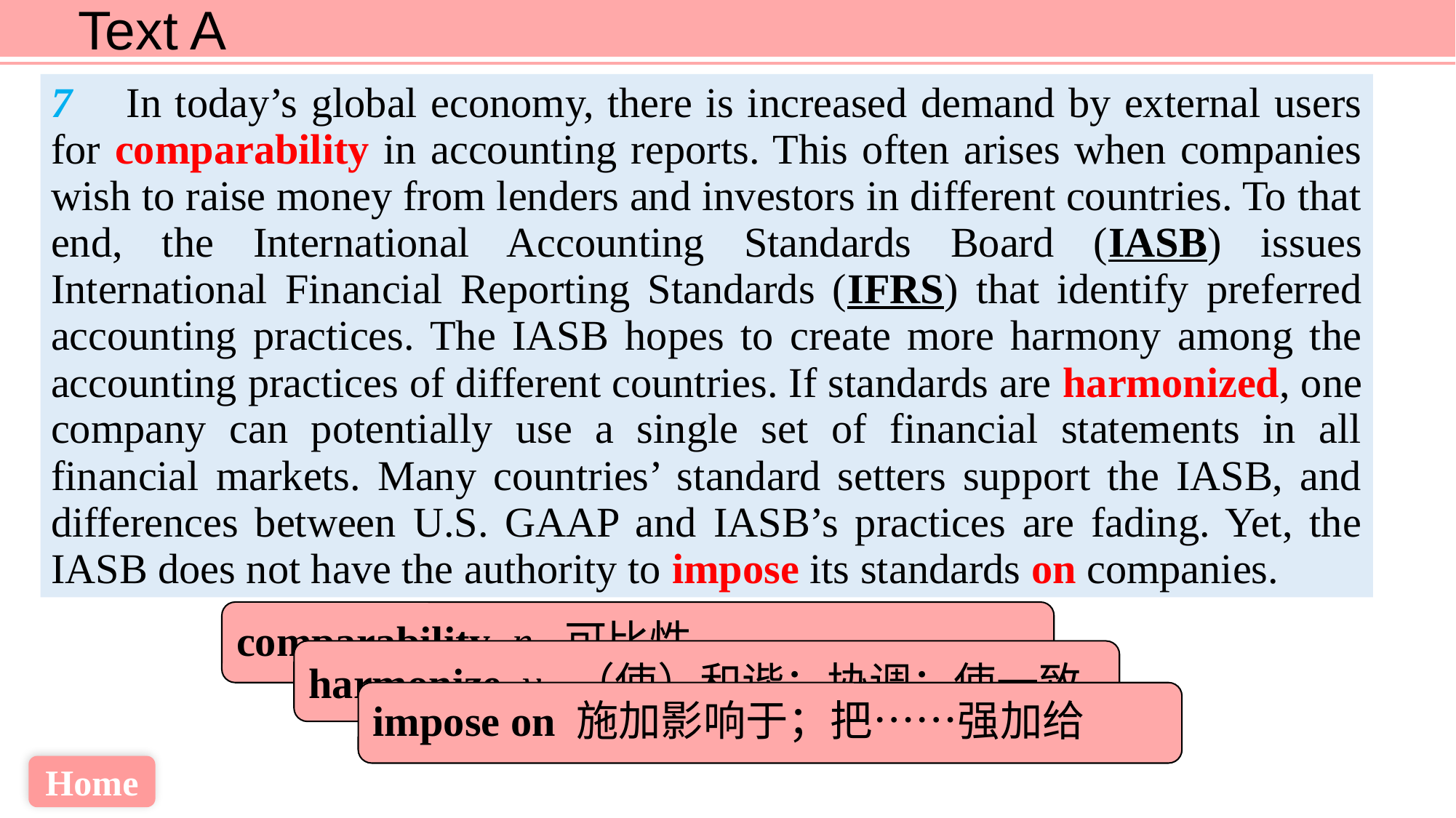

7    In today’s global economy, there is increased demand by external users for comparability in accounting reports. This often arises when companies wish to raise money from lenders and investors in different countries. To that end, the International Accounting Standards Board (IASB) issues International Financial Reporting Standards (IFRS) that identify preferred accounting practices. The IASB hopes to create more harmony among the accounting practices of different countries. If standards are harmonized, one company can potentially use a single set of financial statements in all financial markets. Many countries’ standard setters support the IASB, and differences between U.S. GAAP and IASB’s practices are fading. Yet, the IASB does not have the authority to impose its standards on companies.

comparability  n. 可比性
harmonize  v. （使）和谐；协调；使一致
impose on 施加影响于；把……强加给